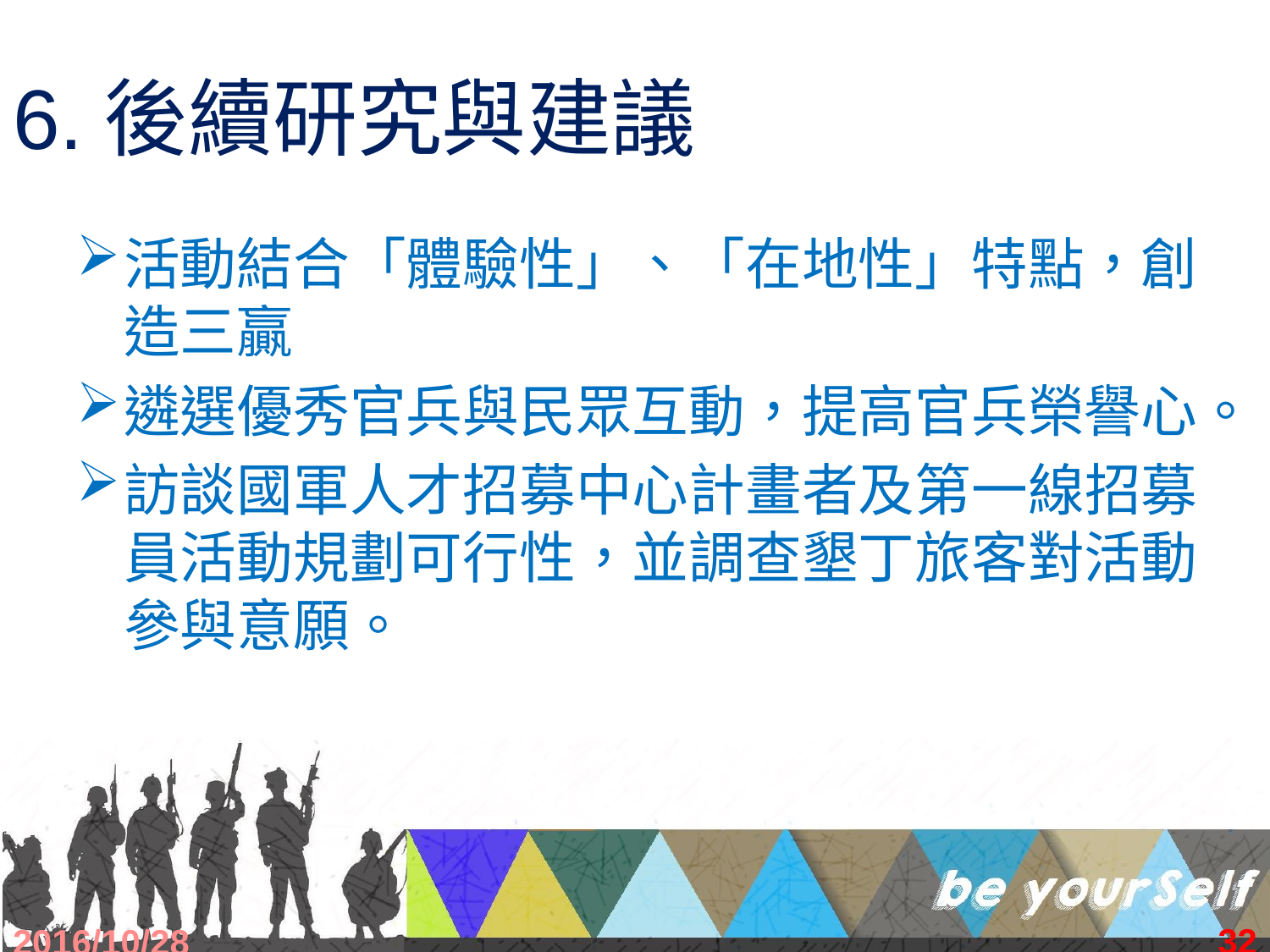

# 6.後續研究與建議
活動結合「體驗性」、「在地性」特點，創造三贏
遴選優秀官兵與民眾互動，提高官兵榮譽心。
訪談國軍人才招募中心計畫者及第一線招募員活動規劃可行性，並調查墾丁旅客對活動參與意願。
32
2016/10/28